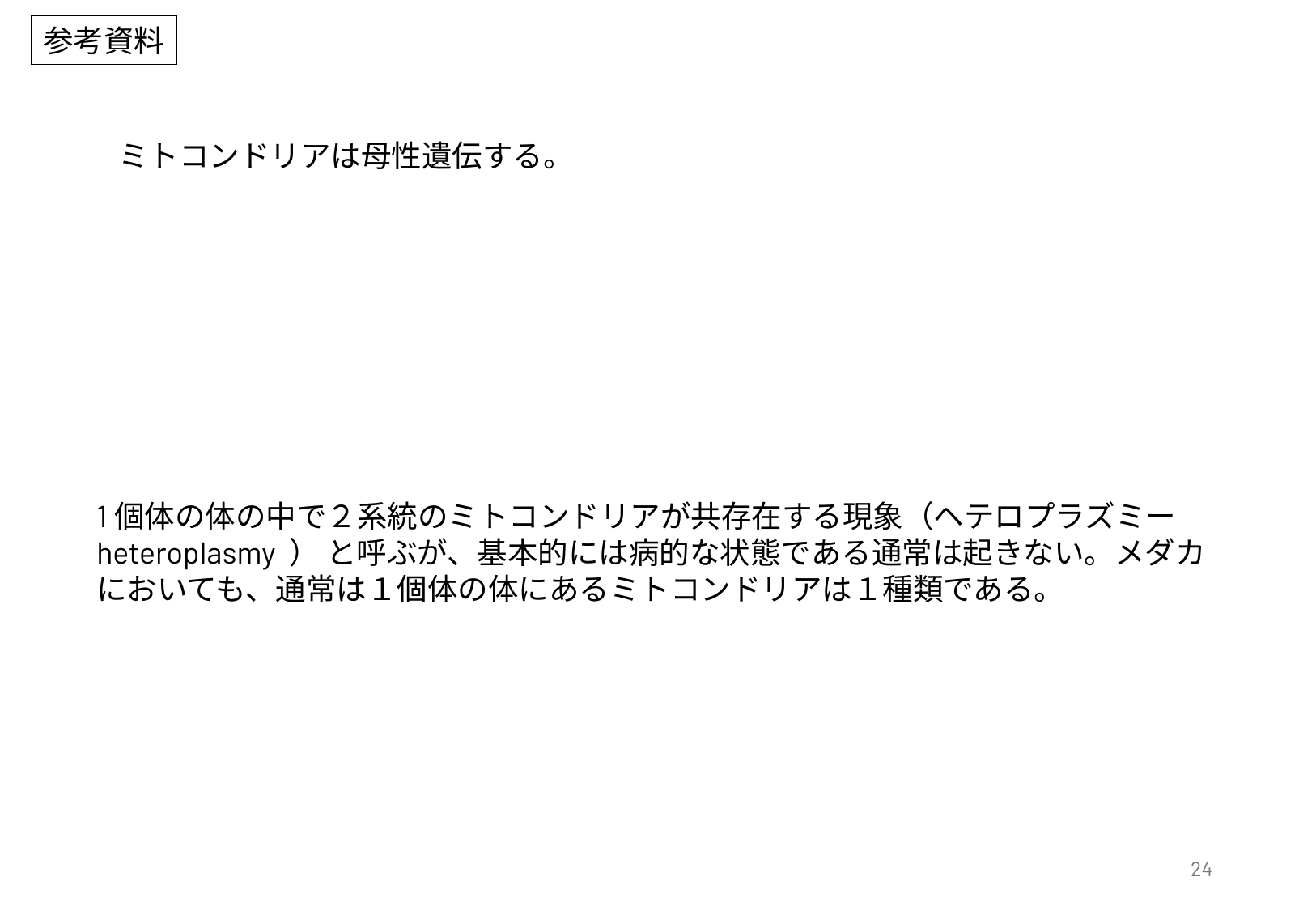

参考資料
ミトコンドリアは母性遺伝する。
1個体の体の中で２系統のミトコンドリアが共存在する現象（ヘテロプラズミー　 heteroplasmy ） と呼ぶが、基本的には病的な状態である通常は起きない。メダカにおいても、通常は１個体の体にあるミトコンドリアは１種類である。
24